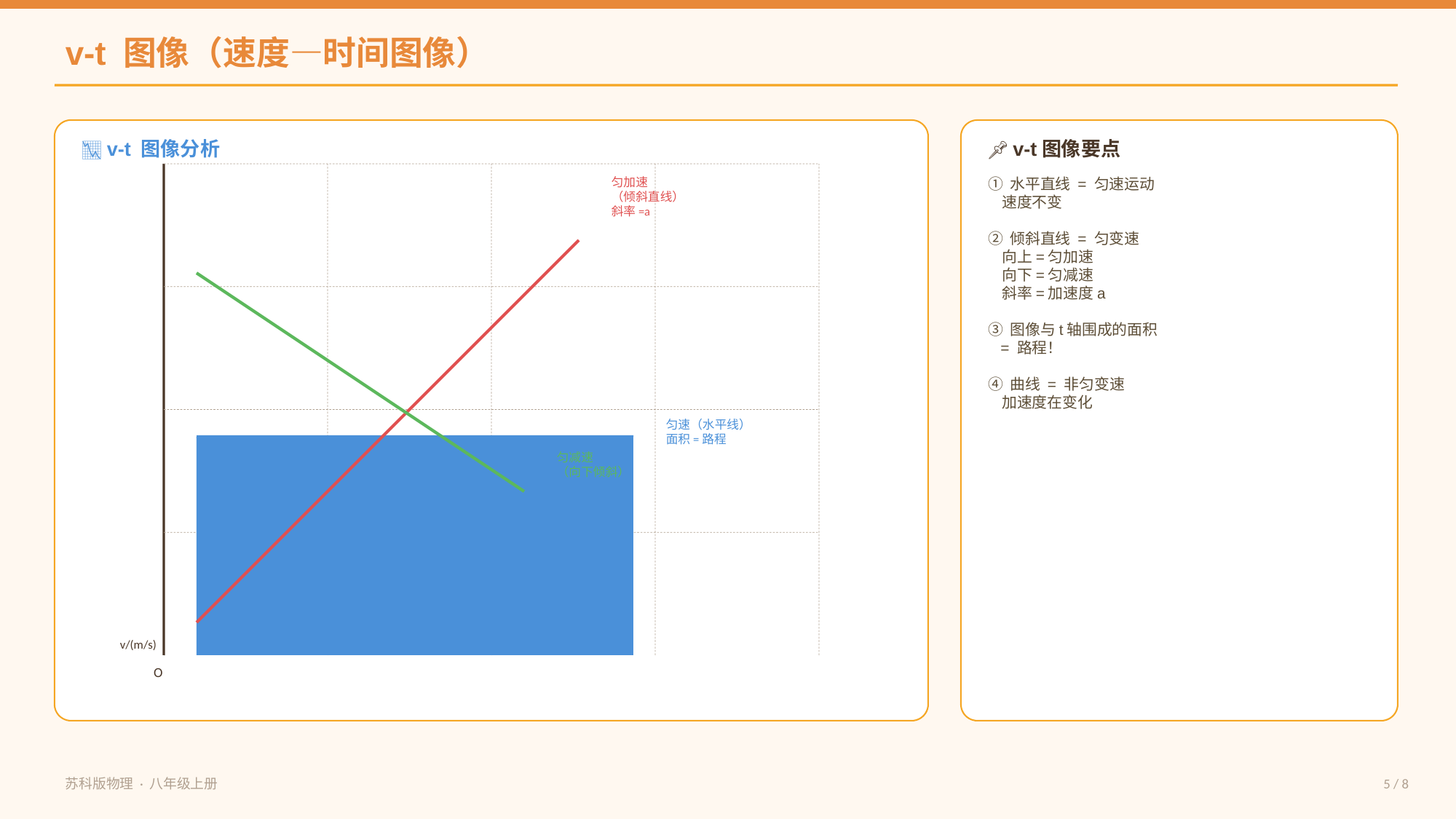

v-t 图像（速度—时间图像）

📉 v-t 图像分析
📌 v-t图像要点

匀加速
（倾斜直线）
斜率=a
① 水平直线 = 匀速运动
   速度不变

② 倾斜直线 = 匀变速
   向上=匀加速
   向下=匀减速
   斜率=加速度a

③ 图像与t轴围成的面积
   = 路程！

④ 曲线 = 非匀变速
   加速度在变化

匀速（水平线）
面积=路程

匀减速
（向下倾斜）

v/(m/s)

O
苏科版物理 · 八年级上册
5 / 8

t/s